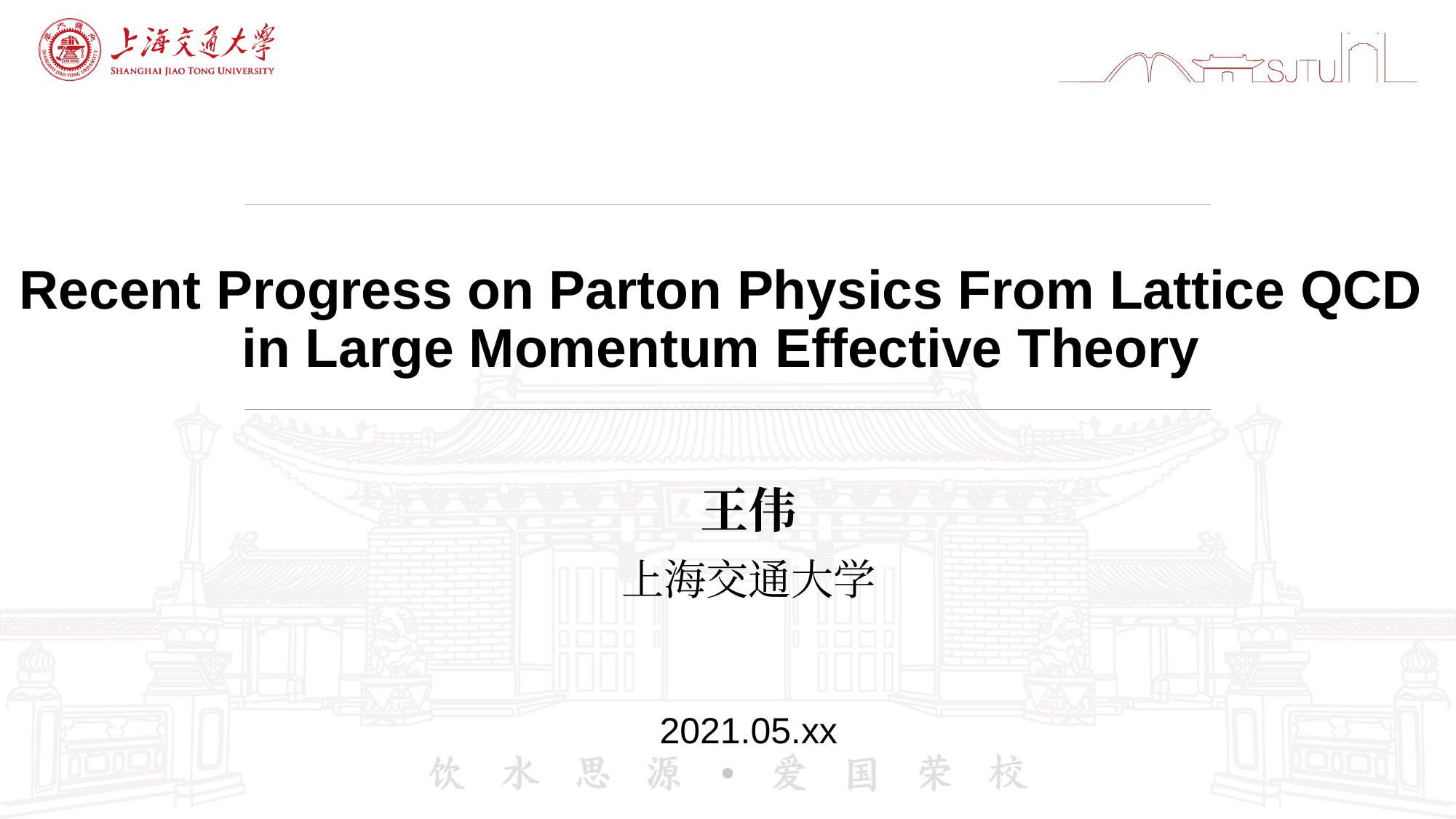

# Recent Progress on Parton Physics From Lattice QCD in Large Momentum Effective Theory
王伟
上海交通大学
2021.05.xx